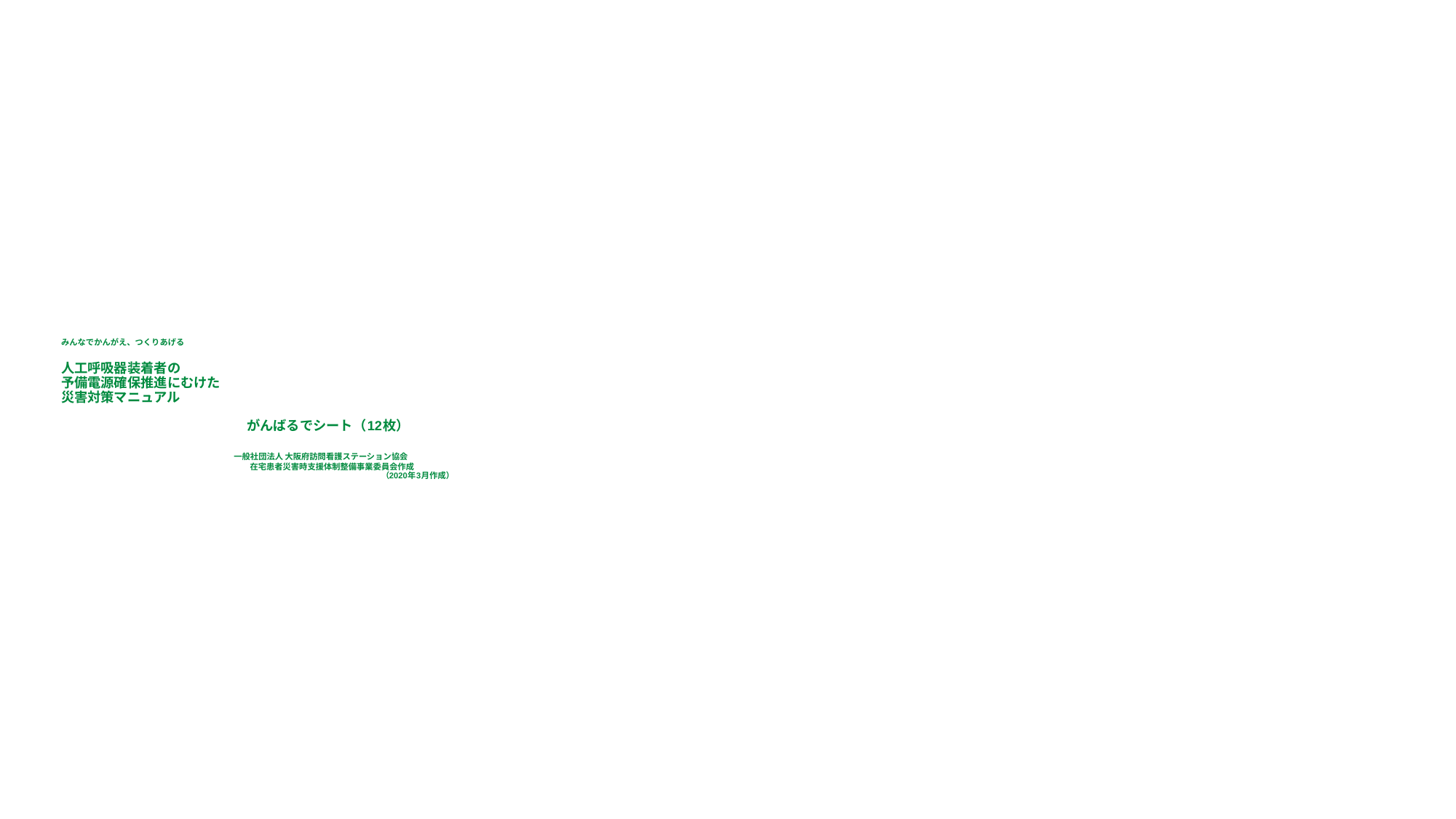

# みんなでかんがえ、つくりあげる 人工呼吸器装着者の 予備電源確保推進にむけた 災害対策マニュアル 　　　　　　　　　　　　　　がんばるでシート（12枚） 　　　　　　　　　　　　　一般社団法人 大阪府訪問看護ステーション協会 　　　　　　　　　　　　　　　　　　　　　　　在宅患者災害時支援体制整備事業委員会作成 　　　　　　　　　　　　　　　　　　　　　　　　　　　　　　　　　　　　　　　（2020年3月作成）